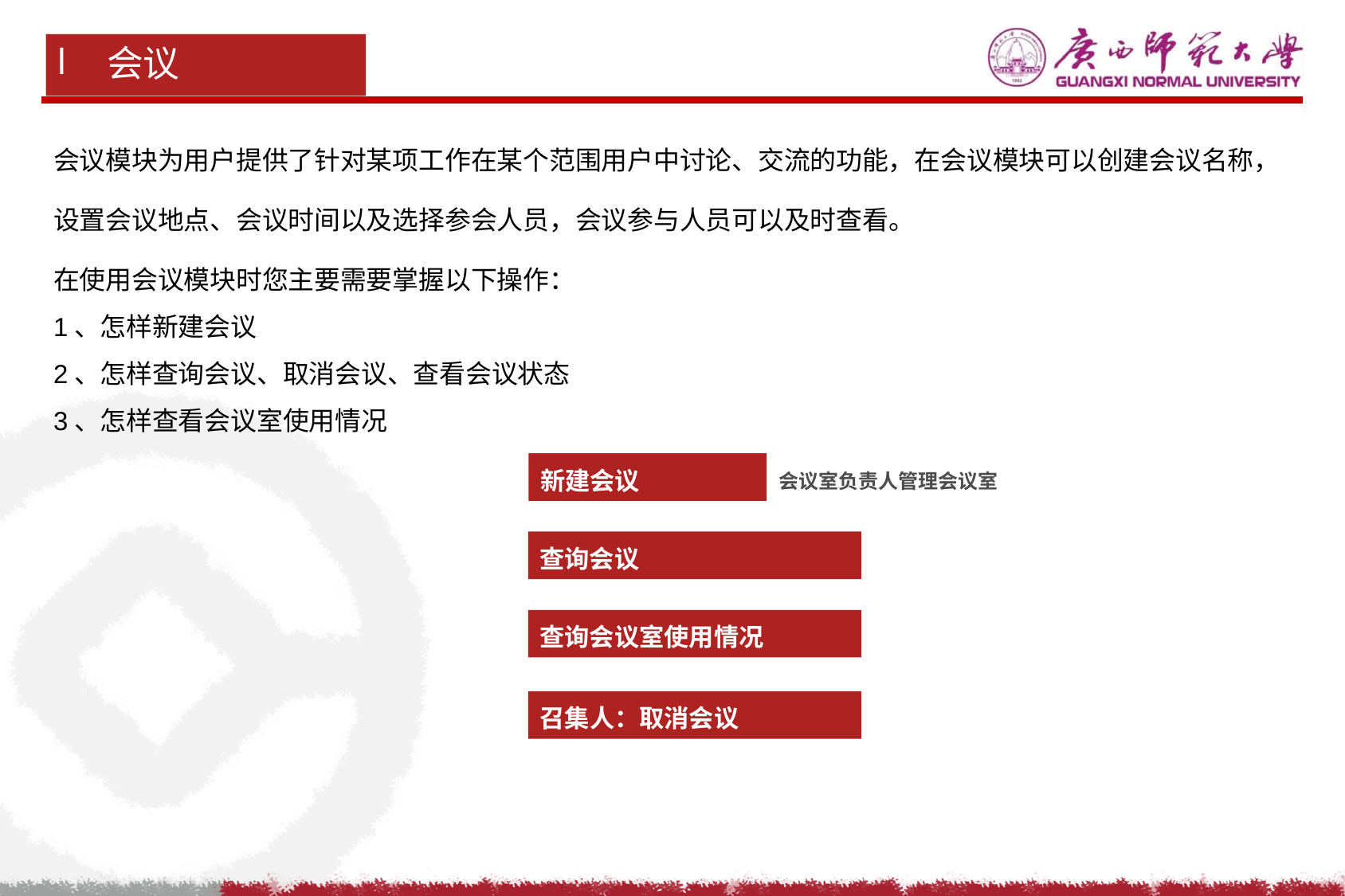

会议
会议模块为用户提供了针对某项工作在某个范围用户中讨论、交流的功能，在会议模块可以创建会议名称，
设置会议地点、会议时间以及选择参会人员，会议参与人员可以及时查看。
在使用会议模块时您主要需要掌握以下操作：
1、怎样新建会议
2、怎样查询会议、取消会议、查看会议状态
3、怎样查看会议室使用情况
新建会议
会议室负责人管理会议室
查询会议
查询会议室使用情况
召集人：取消会议